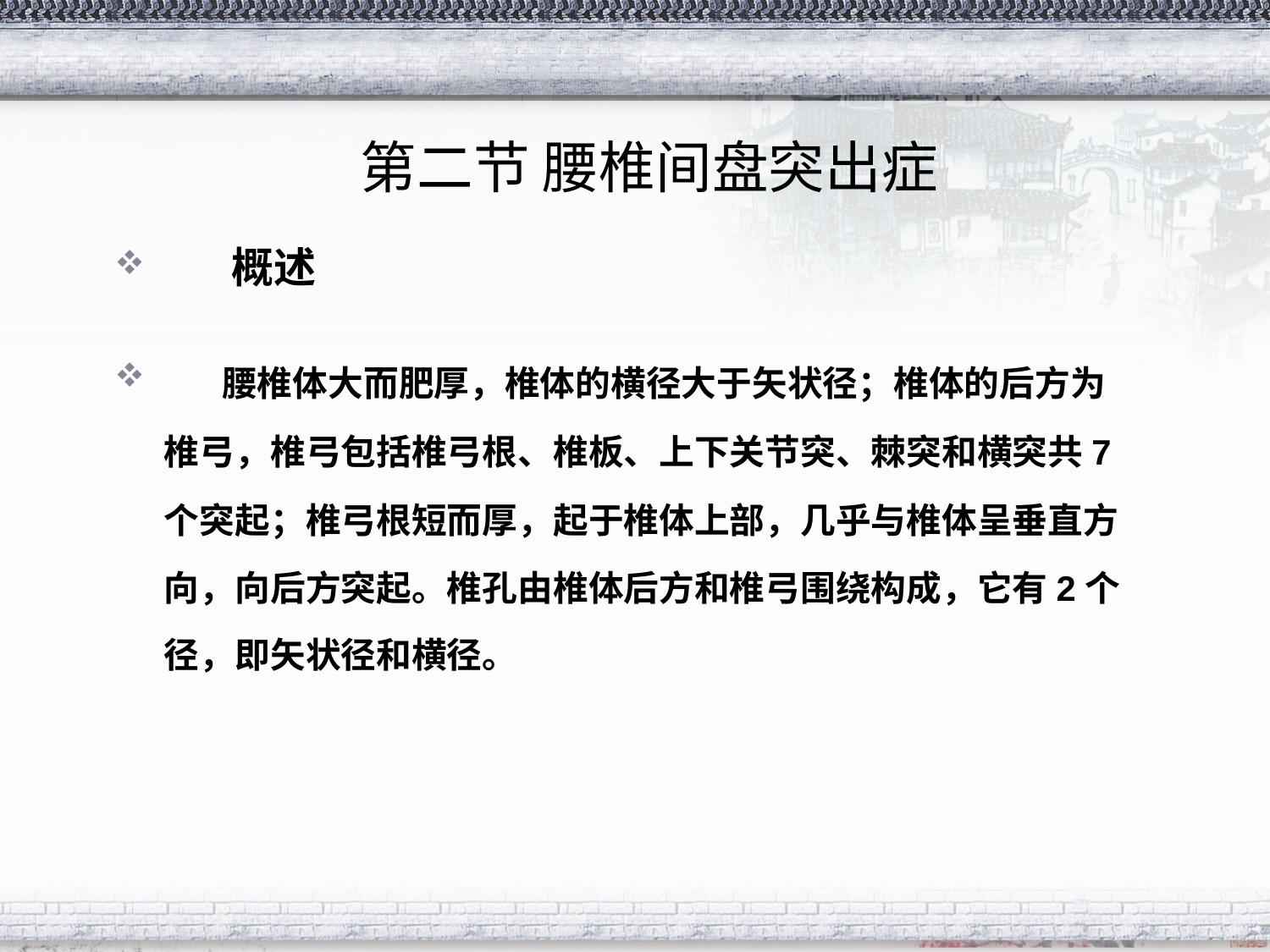

第二节 腰椎间盘突出症
      概述
     腰椎体大而肥厚，椎体的横径大于矢状径；椎体的后方为椎弓，椎弓包括椎弓根、椎板、上下关节突、棘突和横突共7个突起；椎弓根短而厚，起于椎体上部，几乎与椎体呈垂直方向，向后方突起。椎孔由椎体后方和椎弓围绕构成，它有2个径，即矢状径和横径。